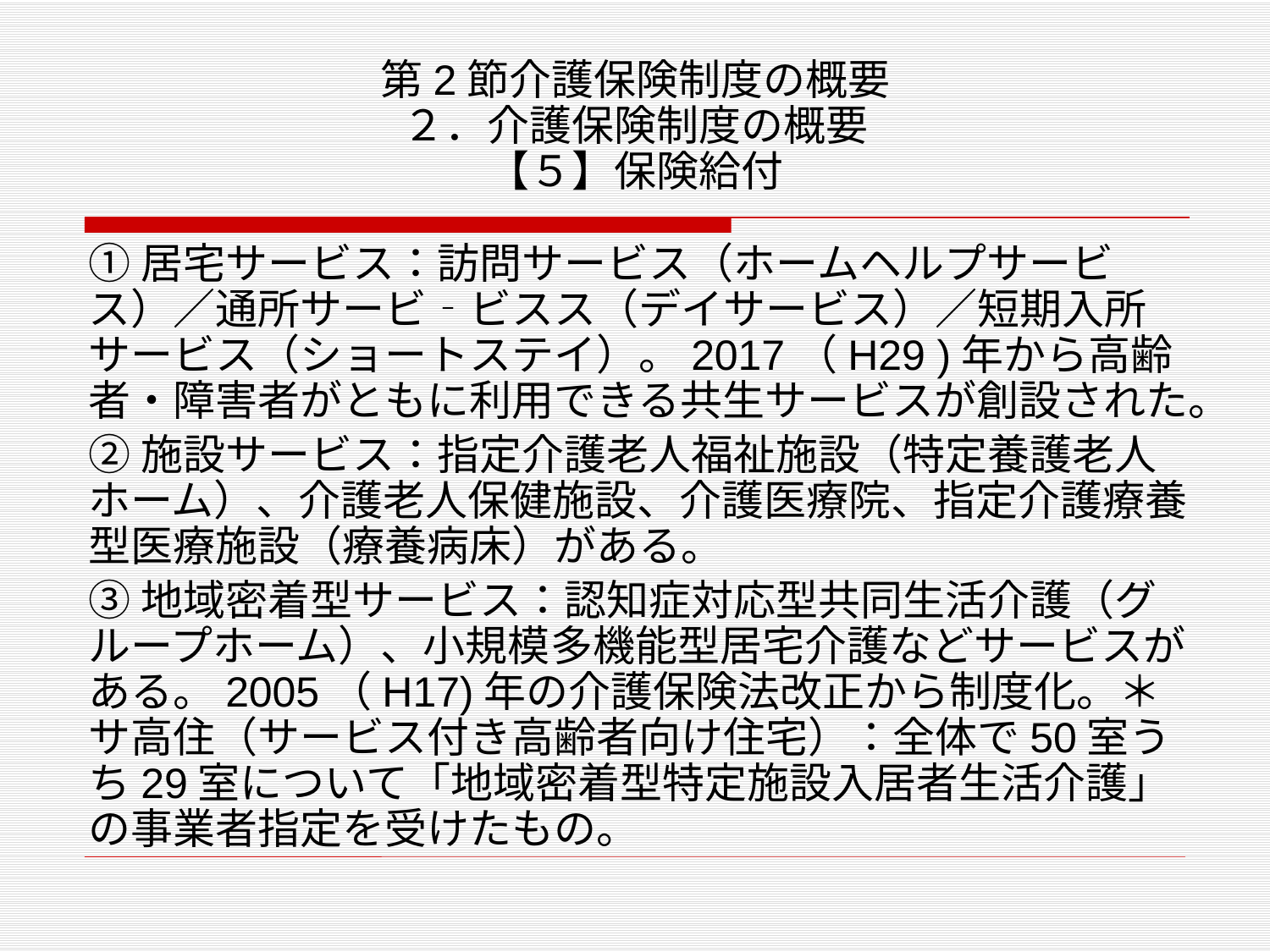

# 第2節介護保険制度の概要 ２．介護保険制度の概要 【５】保険給付
①居宅サービス：訪問サービス（ホームヘルプサービス）／通所サービ‐ビスス（デイサービス）／短期入所サービス（ショートステイ）。2017（H29 )年から高齢者・障害者がともに利用できる共生サービスが創設された。
②施設サービス：指定介護老人福祉施設（特定養護老人ホーム）、介護老人保健施設、介護医療院、指定介護療養型医療施設（療養病床）がある。
③地域密着型サービス：認知症対応型共同生活介護（グループホーム）、小規模多機能型居宅介護などサービスがある。2005（H17)年の介護保険法改正から制度化。＊サ高住（サービス付き高齢者向け住宅）：全体で50室うち29室について「地域密着型特定施設入居者生活介護」の事業者指定を受けたもの。